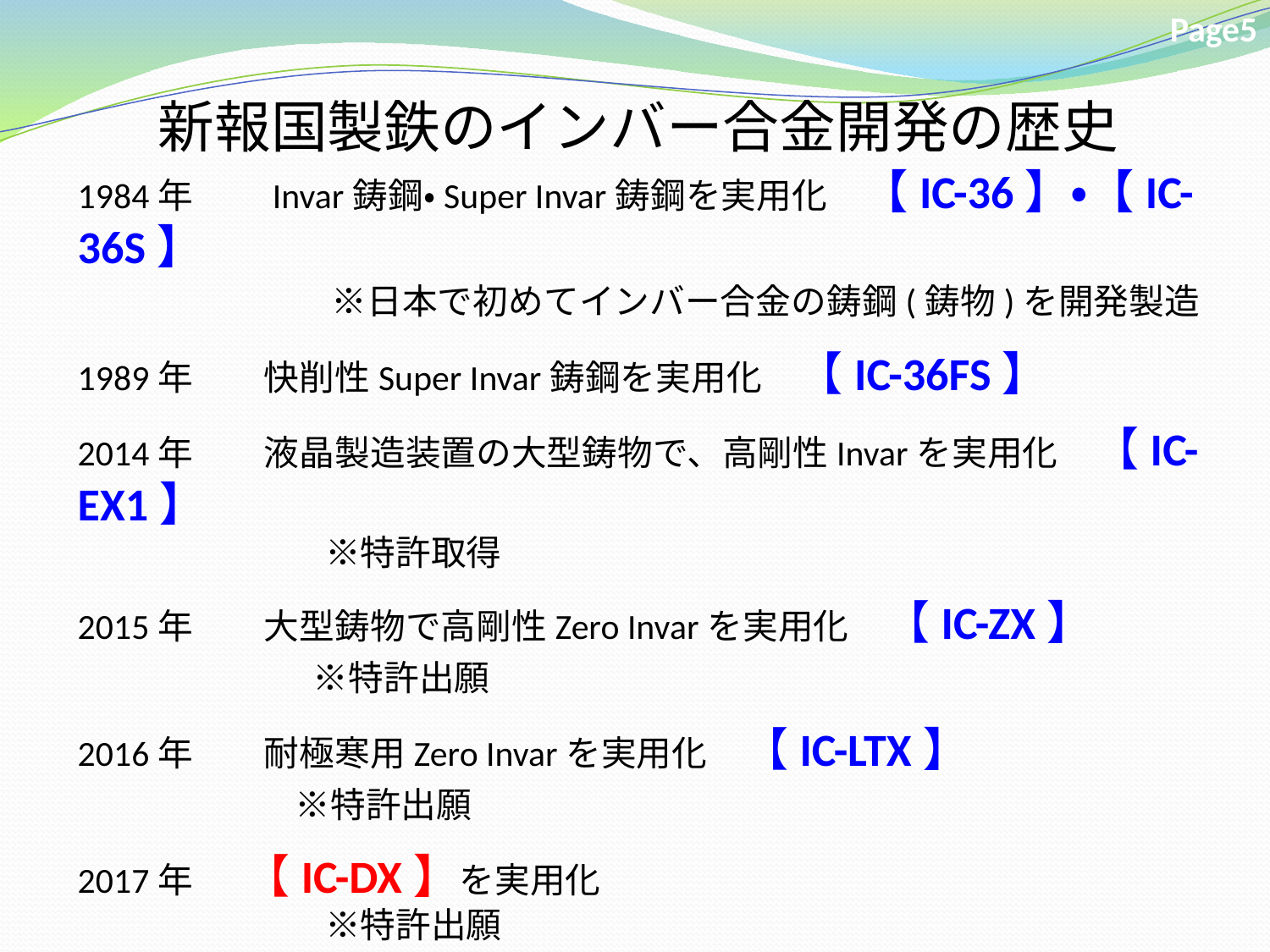

Page5
新報国製鉄のインバー合金開発の歴史
1984年　　Invar鋳鋼・Super Invar鋳鋼を実用化　【IC-36】・【IC-36S】
　　　　　　※日本で初めてインバー合金の鋳鋼(鋳物)を開発製造

1989年　　快削性Super Invar鋳鋼を実用化　【IC-36FS】

2014年　　液晶製造装置の大型鋳物で、高剛性Invarを実用化　【IC-EX1】
　　　　　　　※特許取得

2015年　　大型鋳物で高剛性Zero Invarを実用化　【IC-ZX】
　　 　　　　※特許出願

2016年　　耐極寒用Zero Invarを実用化　【IC-LTX】
　　  　 　　※特許出願

2017年  　【IC-DX】を実用化
　　　　　　　※特許出願

　　　　　 　CFRP成型用低熱膨張金型材を実用化  【IC-HS4】
　　　　　　　※特許出願